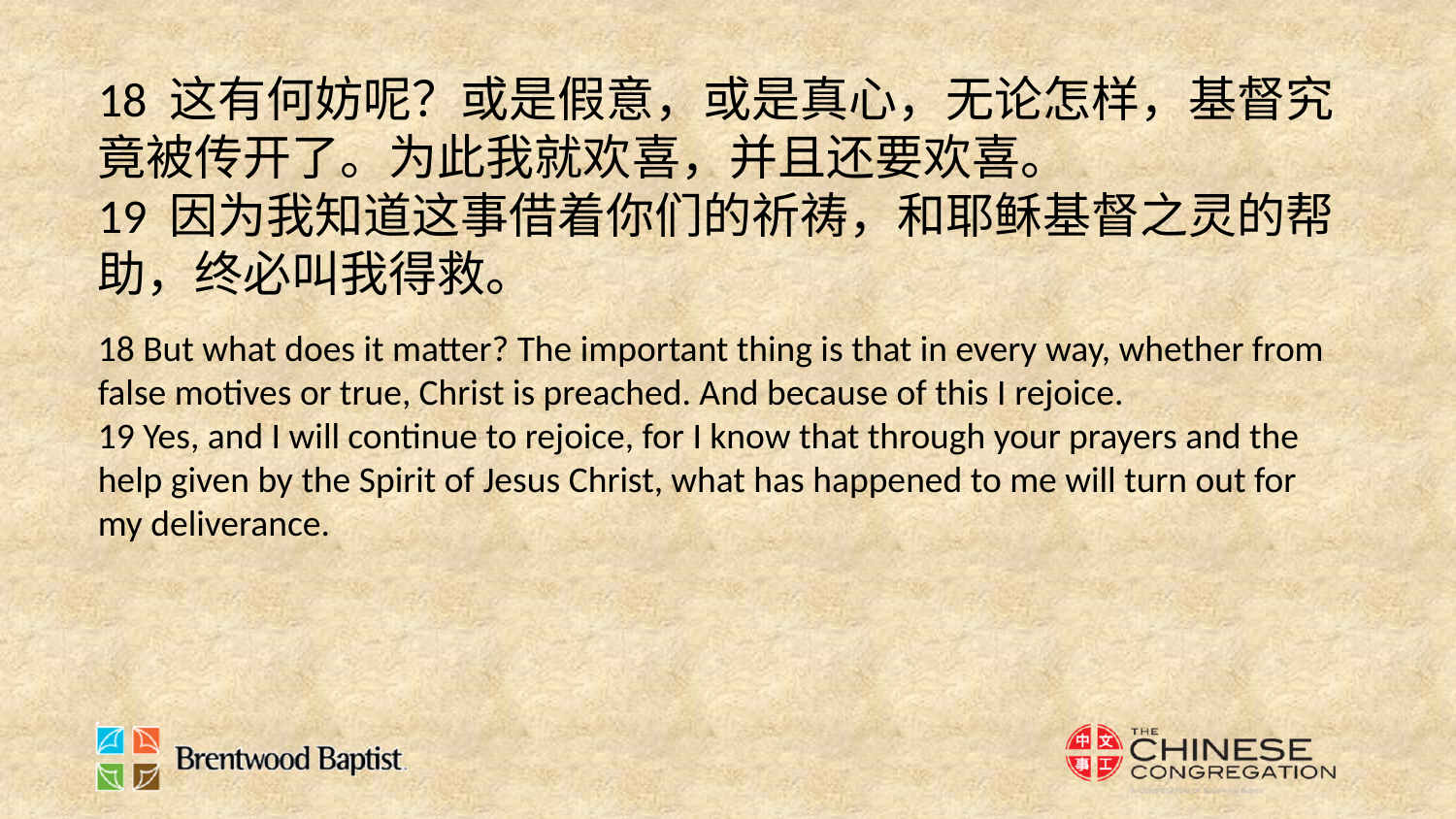

18 这有何妨呢？或是假意，或是真心，无论怎样，基督究竟被传开了。为此我就欢喜，并且还要欢喜。
19 因为我知道这事借着你们的祈祷，和耶稣基督之灵的帮助，终必叫我得救。

18 But what does it matter? The important thing is that in every way, whether from false motives or true, Christ is preached. And because of this I rejoice.
19 Yes, and I will continue to rejoice, for I know that through your prayers and the help given by the Spirit of Jesus Christ, what has happened to me will turn out for my deliverance.